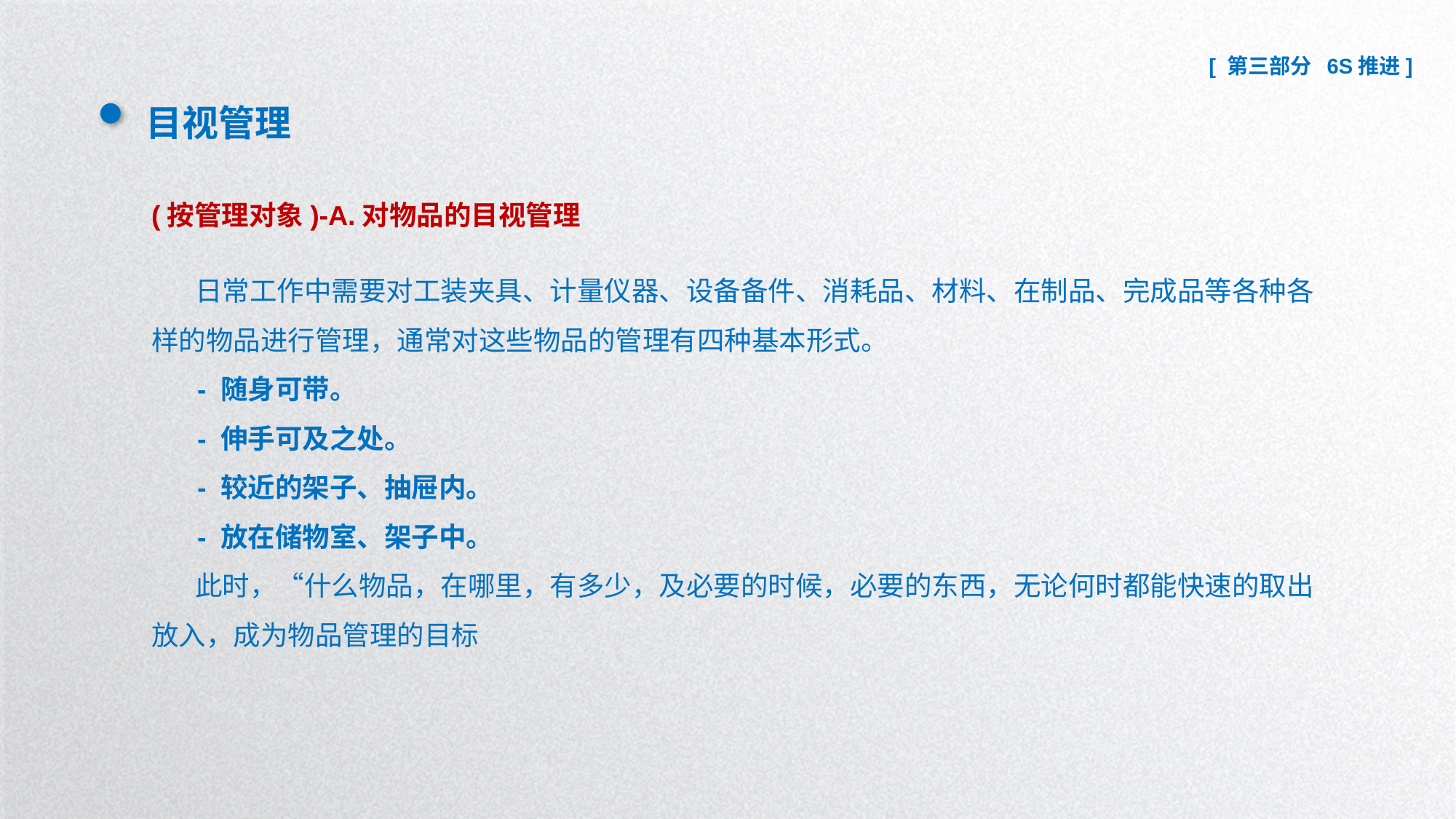

目视管理

(按管理对象)-A.对物品的目视管理
      日常工作中需要对工装夹具、计量仪器、设备备件、消耗品、材料、在制品、完成品等各种各样的物品进行管理，通常对这些物品的管理有四种基本形式。
      - 随身可带。
      - 伸手可及之处。
      - 较近的架子、抽屉内。
      - 放在储物室、架子中。
      此时，“什么物品，在哪里，有多少，及必要的时候，必要的东西，无论何时都能快速的取出放入，成为物品管理的目标